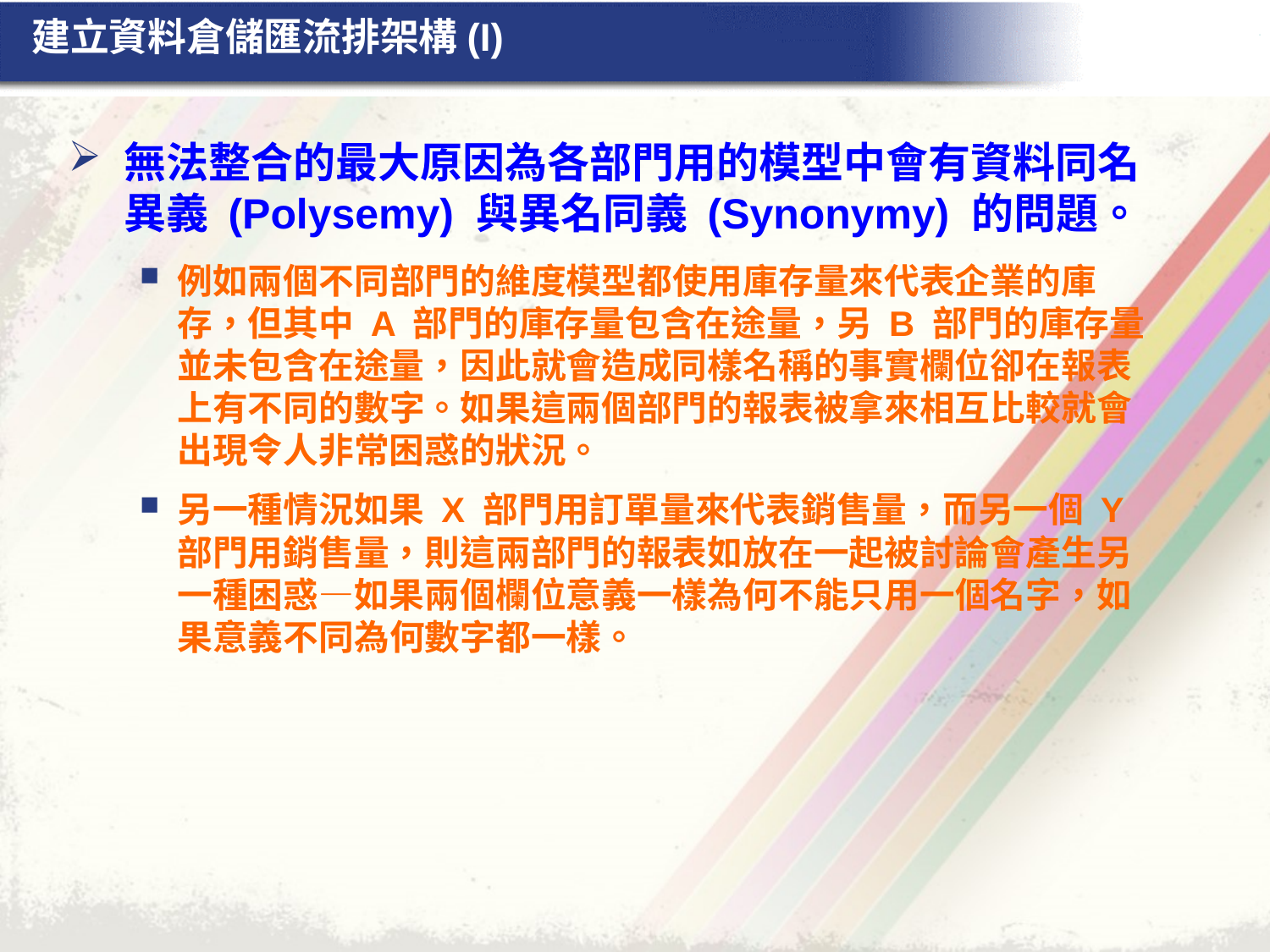

# 建立資料倉儲匯流排架構(I)
無法整合的最大原因為各部門用的模型中會有資料同名異義 (Polysemy) 與異名同義 (Synonymy) 的問題。
例如兩個不同部門的維度模型都使用庫存量來代表企業的庫存，但其中 A 部門的庫存量包含在途量，另 B 部門的庫存量並未包含在途量，因此就會造成同樣名稱的事實欄位卻在報表上有不同的數字。如果這兩個部門的報表被拿來相互比較就會出現令人非常困惑的狀況。
另一種情況如果 X 部門用訂單量來代表銷售量，而另一個 Y 部門用銷售量，則這兩部門的報表如放在一起被討論會產生另一種困惑—如果兩個欄位意義一樣為何不能只用一個名字，如果意義不同為何數字都一樣。